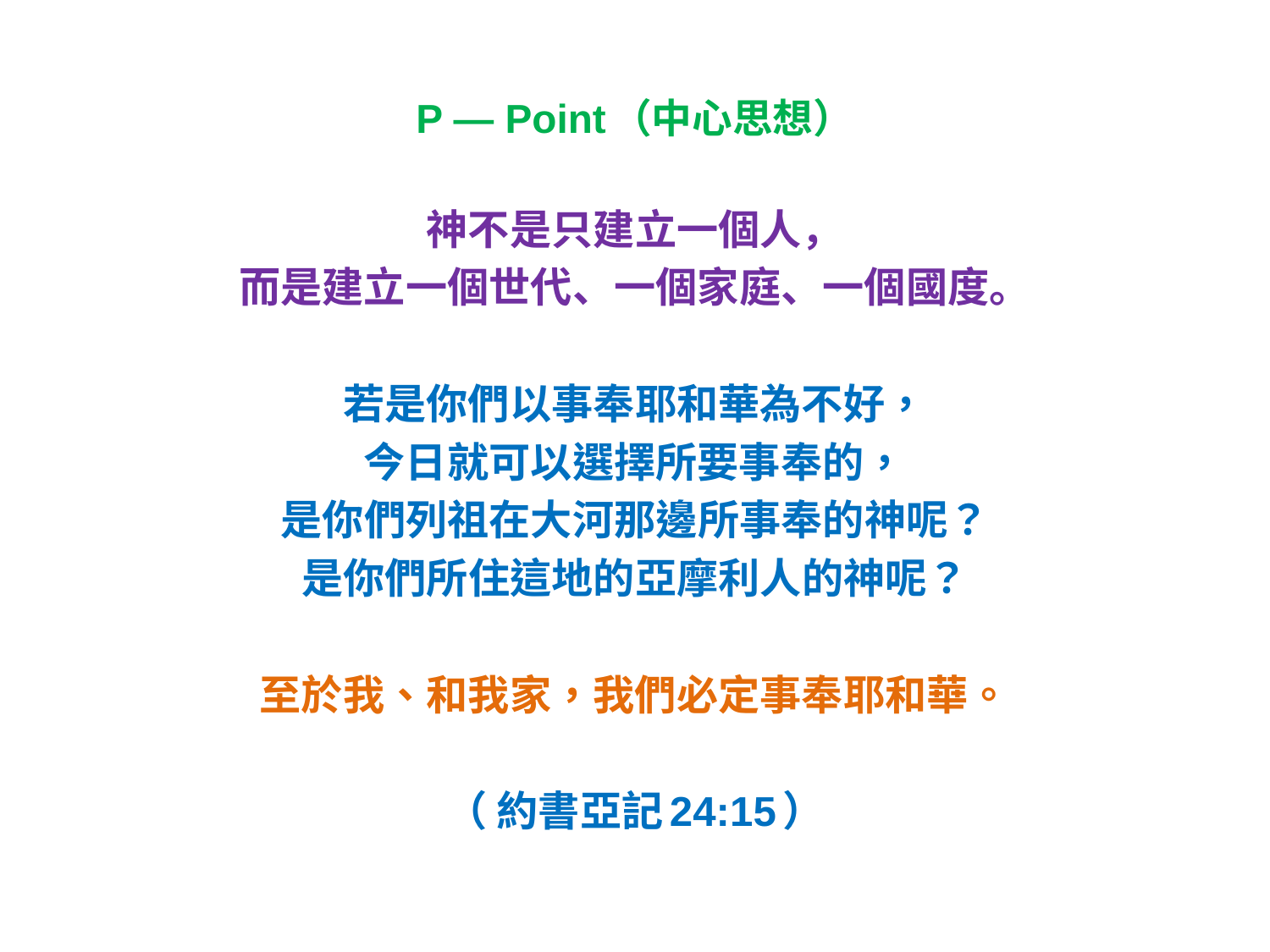

# P — Point（中心思想）
神不是只建立一個人，
而是建立一個世代、一個家庭、一個國度。

若是你們以事奉耶和華為不好，
今日就可以選擇所要事奉的，
是你們列祖在大河那邊所事奉的神呢？
是你們所住這地的亞摩利人的神呢？

至於我、和我家，我們必定事奉耶和華。

（ 約書亞記24:15）